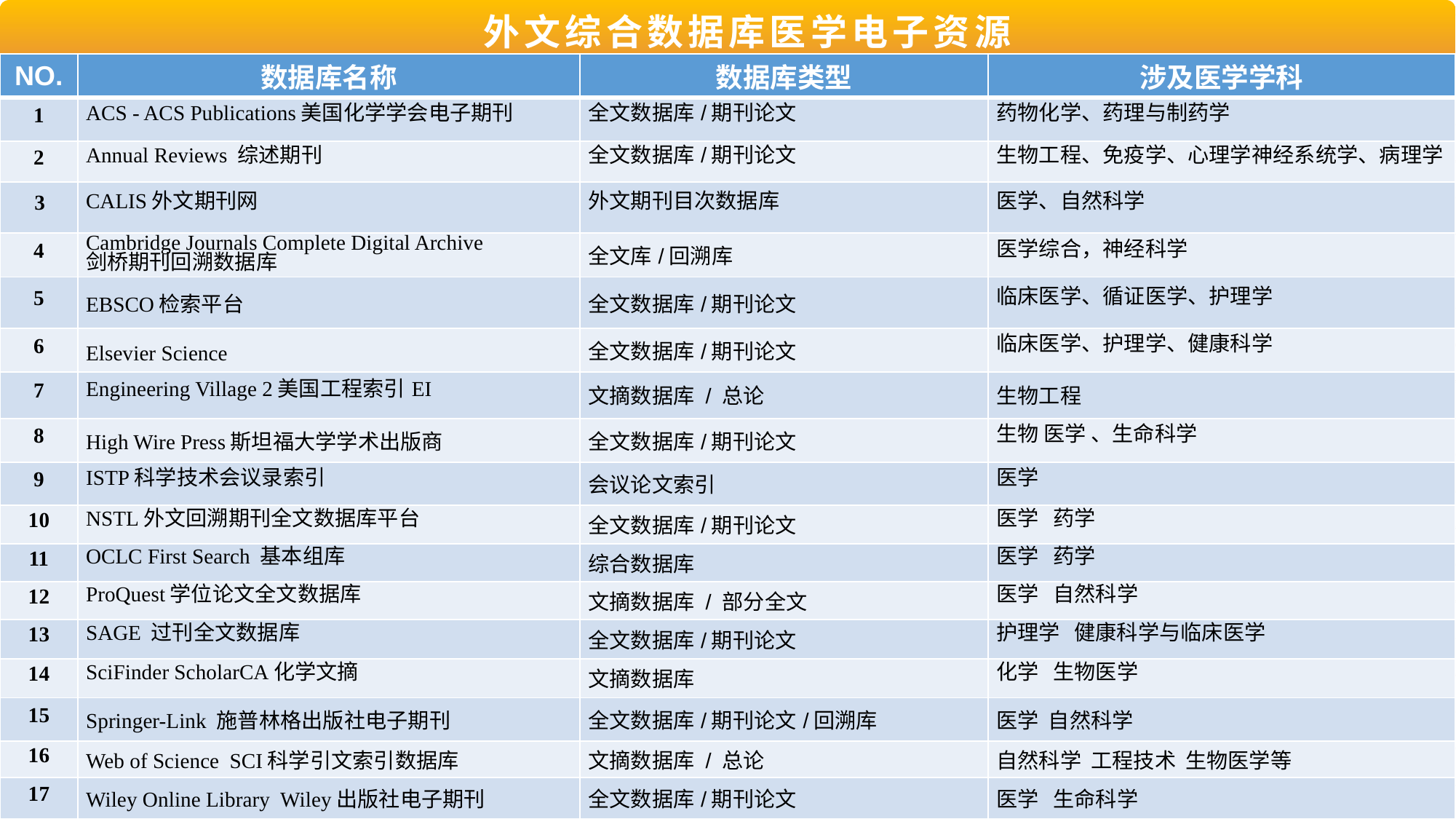

外文综合数据库医学电子资源
       吉林大学医学电子资源介绍
| NO. | 数据库名称 | 数据库类型 | 涉及医学学科 |
| --- | --- | --- | --- |
| 1 | ACS - ACS Publications美国化学学会电子期刊 | 全文数据库/期刊论文 | 药物化学、药理与制药学 |
| 2 | Annual Reviews 综述期刊 | 全文数据库/期刊论文 | 生物工程、免疫学、心理学神经系统学、病理学 |
| 3 | CALIS外文期刊网 | 外文期刊目次数据库 | 医学、自然科学 |
| 4 | Cambridge Journals Complete Digital Archive 剑桥期刊回溯数据库 | 全文库/回溯库 | 医学综合，神经科学 |
| 5 | EBSCO检索平台 | 全文数据库/期刊论文 | 临床医学、循证医学、护理学 |
| 6 | Elsevier Science | 全文数据库/期刊论文 | 临床医学、护理学、健康科学 |
| 7 | Engineering Village 2美国工程索引EI | 文摘数据库 / 总论 | 生物工程 |
| 8 | High Wire Press斯坦福大学学术出版商 | 全文数据库/期刊论文 | 生物 医学 、生命科学 |
| 9 | ISTP科学技术会议录索引 | 会议论文索引 | 医学 |
| 10 | NSTL外文回溯期刊全文数据库平台 | 全文数据库/期刊论文 | 医学 药学 |
| 11 | OCLC First Search 基本组库 | 综合数据库 | 医学 药学 |
| 12 | ProQuest学位论文全文数据库 | 文摘数据库 / 部分全文 | 医学 自然科学 |
| 13 | SAGE 过刊全文数据库 | 全文数据库/期刊论文 | 护理学 健康科学与临床医学 |
| 14 | SciFinder ScholarCA化学文摘 | 文摘数据库 | 化学 生物医学 |
| 15 | Springer-Link 施普林格出版社电子期刊 | 全文数据库/期刊论文/回溯库 | 医学 自然科学 |
| 16 | Web of Science SCI科学引文索引数据库 | 文摘数据库 / 总论 | 自然科学 工程技术 生物医学等 |
| 17 | Wiley Online Library Wiley出版社电子期刊 | 全文数据库/期刊论文 | 医学 生命科学 |

consectetur adipisicing elit, sed do eiusmod tempor incididunt ut labore et dolore magna aliqua.
consectetur adipisicing elit, sed do eiusmod tempor incididunt ut labore et dolore magna aliqua.
consectetur adipisicing elit, sed do eiusmod tempor incididunt ut labore et dolore magna aliqua.
48%
48%